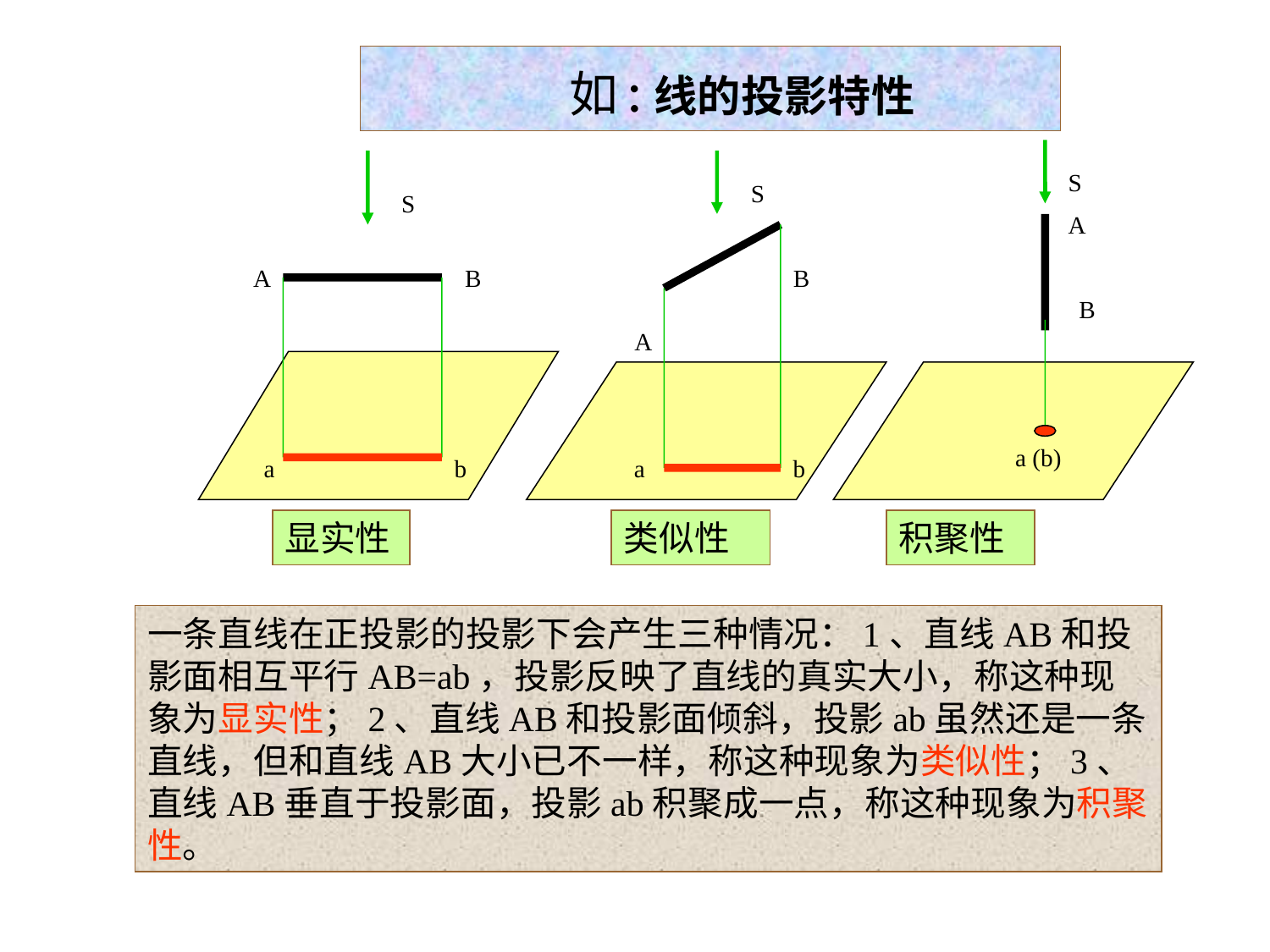

# 如:线的投影特性

S
S
S
A

A
B
B

B
A

a (b)
a
b
a
b

显实性
类似性
积聚性
一条直线在正投影的投影下会产生三种情况：1、直线AB和投影面相互平行AB=ab，投影反映了直线的真实大小，称这种现象为显实性；2、直线AB和投影面倾斜，投影ab虽然还是一条直线，但和直线AB大小已不一样，称这种现象为类似性；3、直线AB垂直于投影面，投影ab积聚成一点，称这种现象为积聚性。